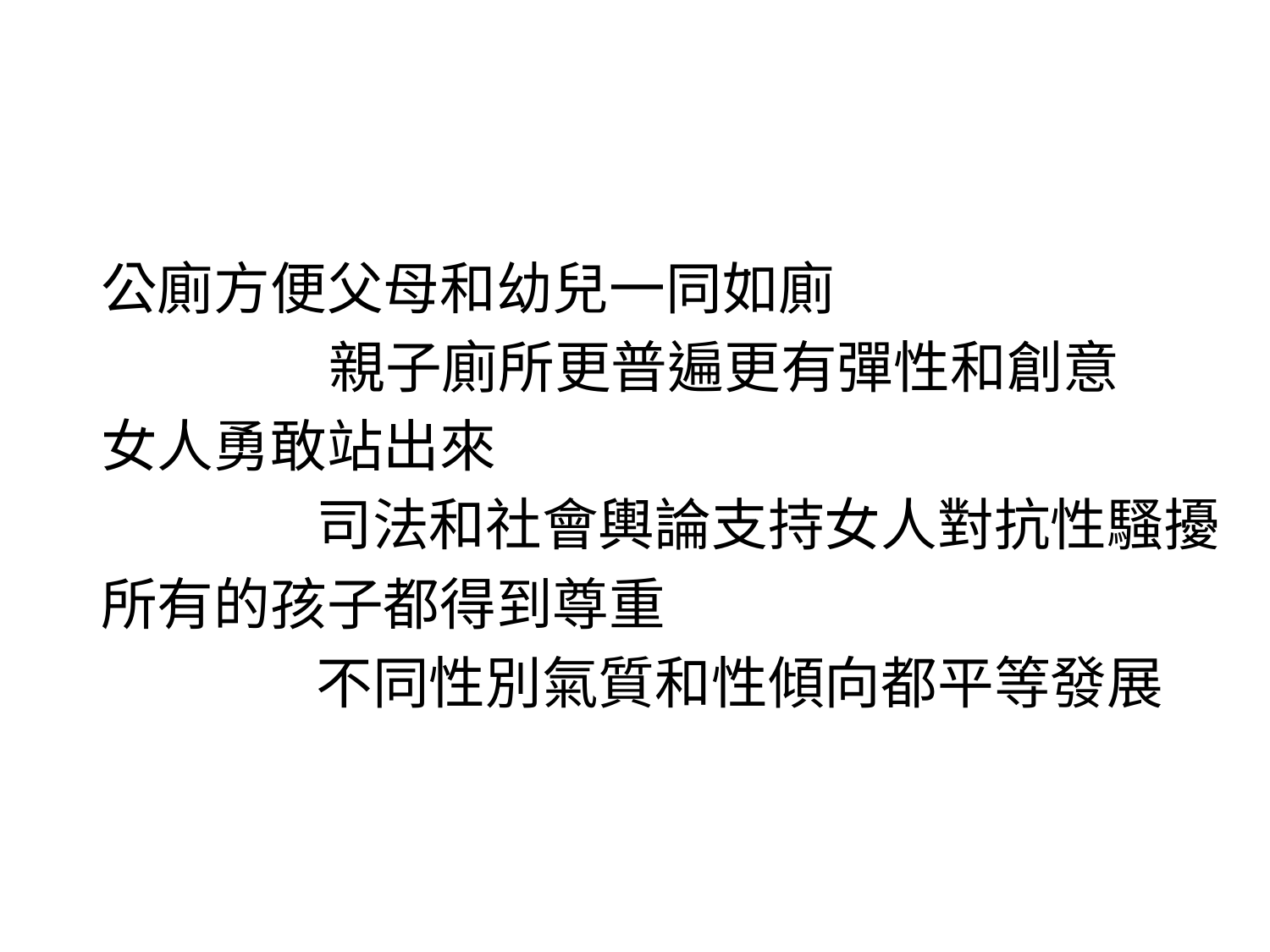

公廁方便父母和幼兒一同如廁
        　　親子廁所更普遍更有彈性和創意
女人勇敢站出來
       　　司法和社會輿論支持女人對抗性騷擾
所有的孩子都得到尊重
       　　不同性別氣質和性傾向都平等發展